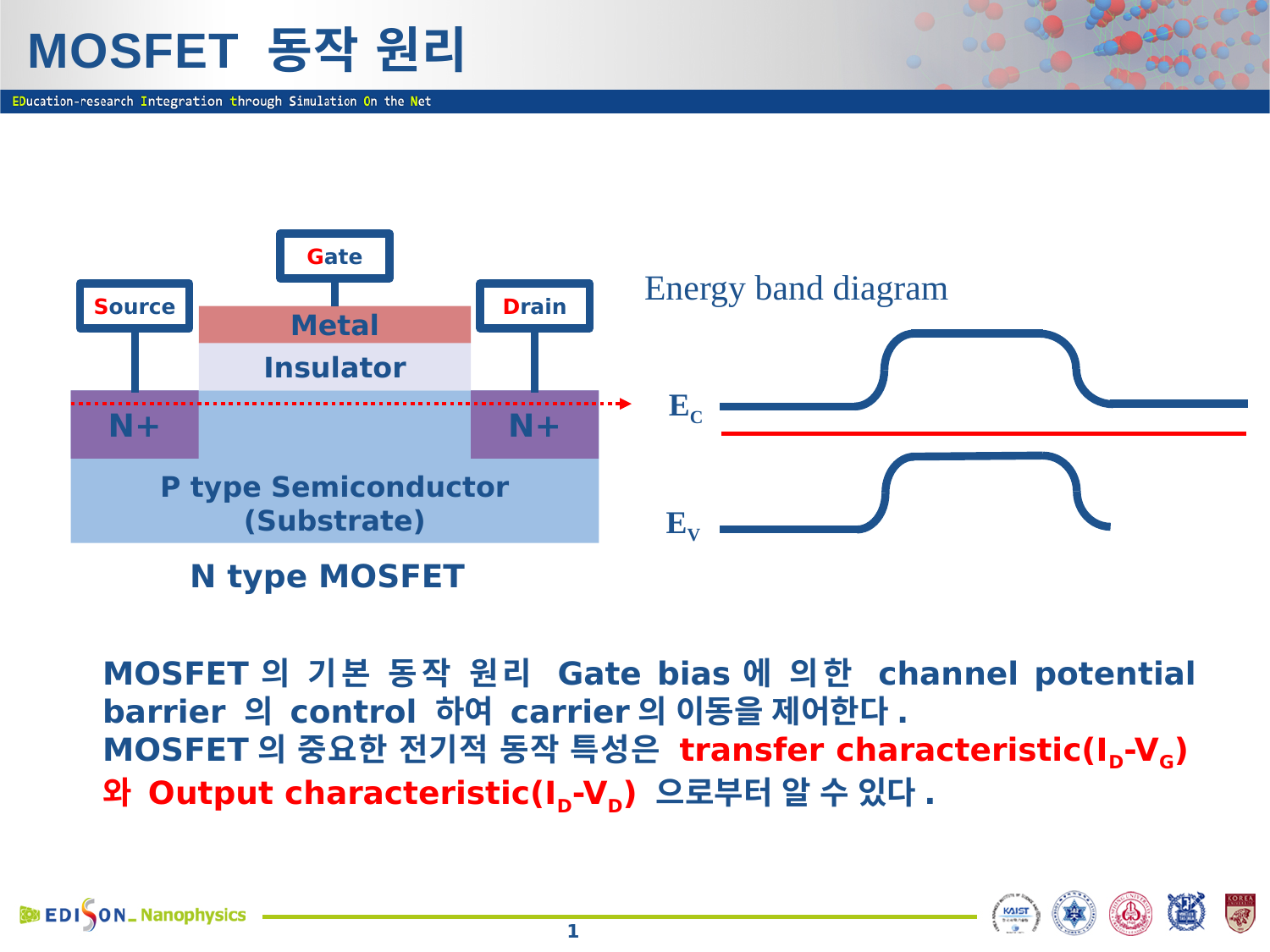

# MOSFET 동작 원리
Gate
Energy band diagram
Drain
Source
Metal
Insulator
N+
P type Semiconductor
(Substrate)
N+

EC

EV
N type MOSFET
MOSFET의 기본 동작 원리 Gate bias에 의한 channel potential barrier 의 control 하여 carrier의 이동을 제어한다.
MOSFET의 중요한 전기적 동작 특성은 transfer characteristic(ID-VG)와 Output characteristic(ID-VD) 으로부터 알 수 있다.
1